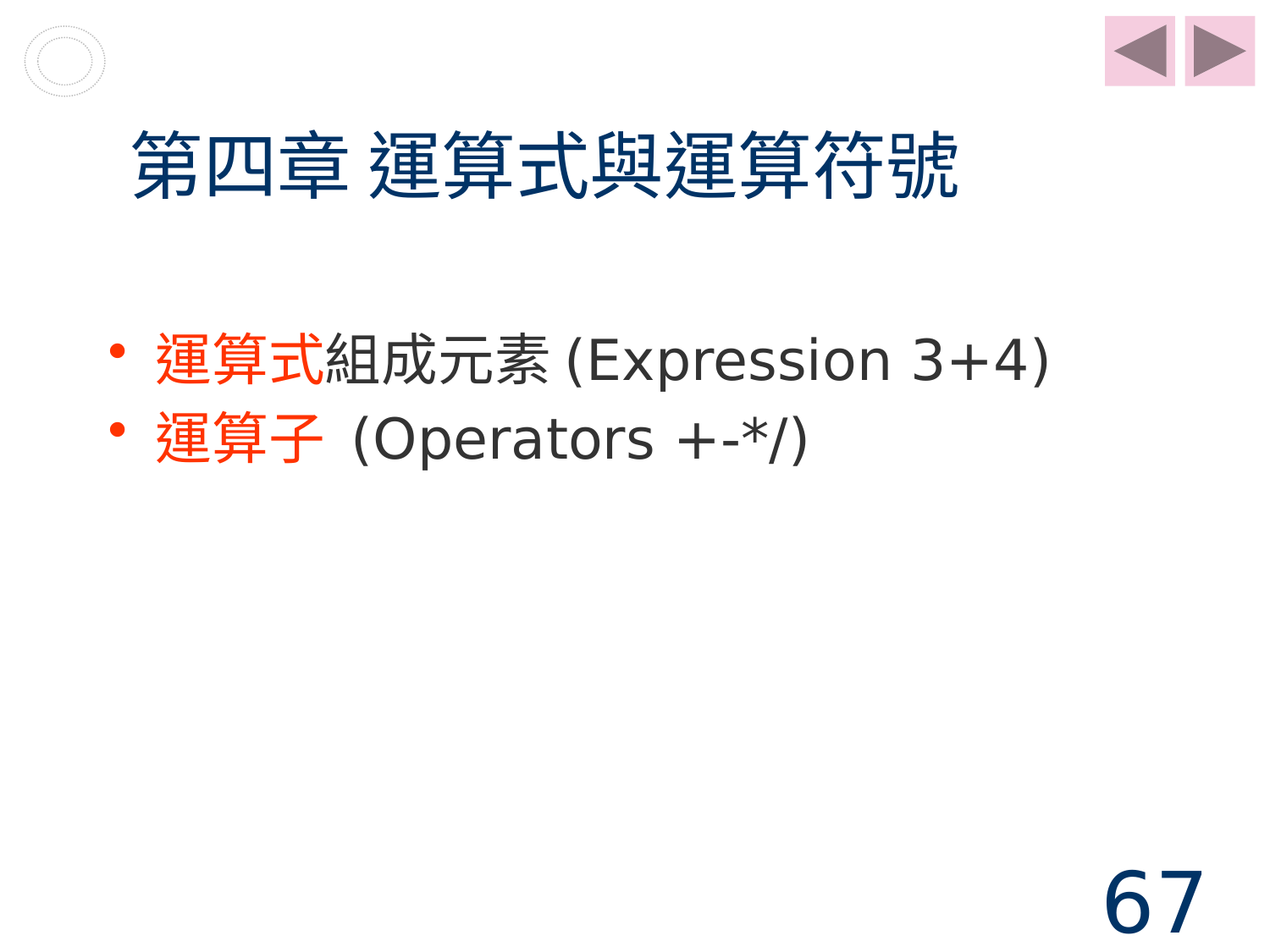

# 第四章 運算式與運算符號
運算式組成元素(Expression 3+4)
運算子 (Operators +-*/)
67